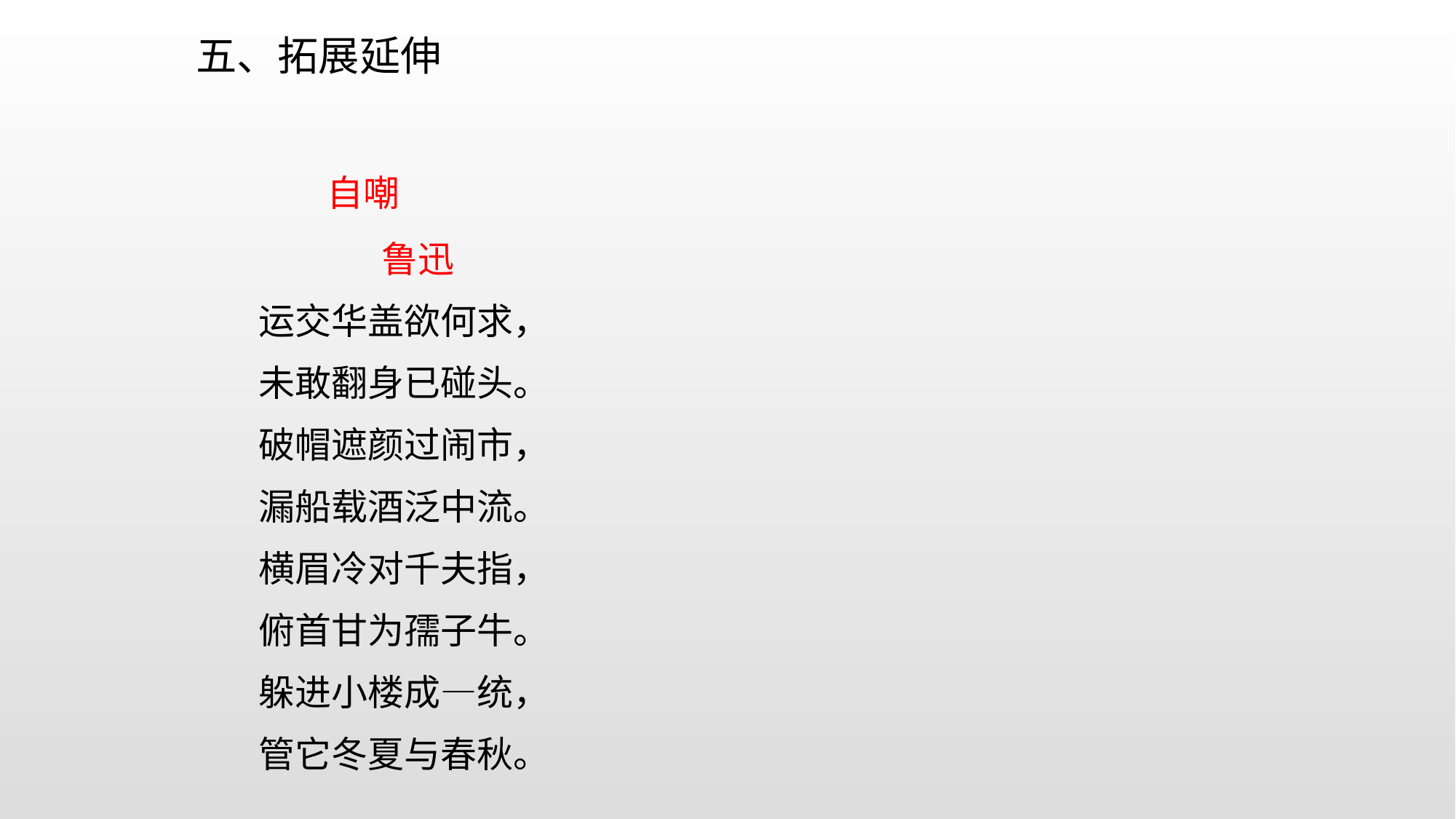

五、拓展延伸

       自嘲
                   鲁迅
    运交华盖欲何求，
    未敢翻身已碰头。
    破帽遮颜过闹市，
    漏船载酒泛中流。
    横眉冷对千夫指，
    俯首甘为孺子牛。
    躲进小楼成—统，
    管它冬夏与春秋。